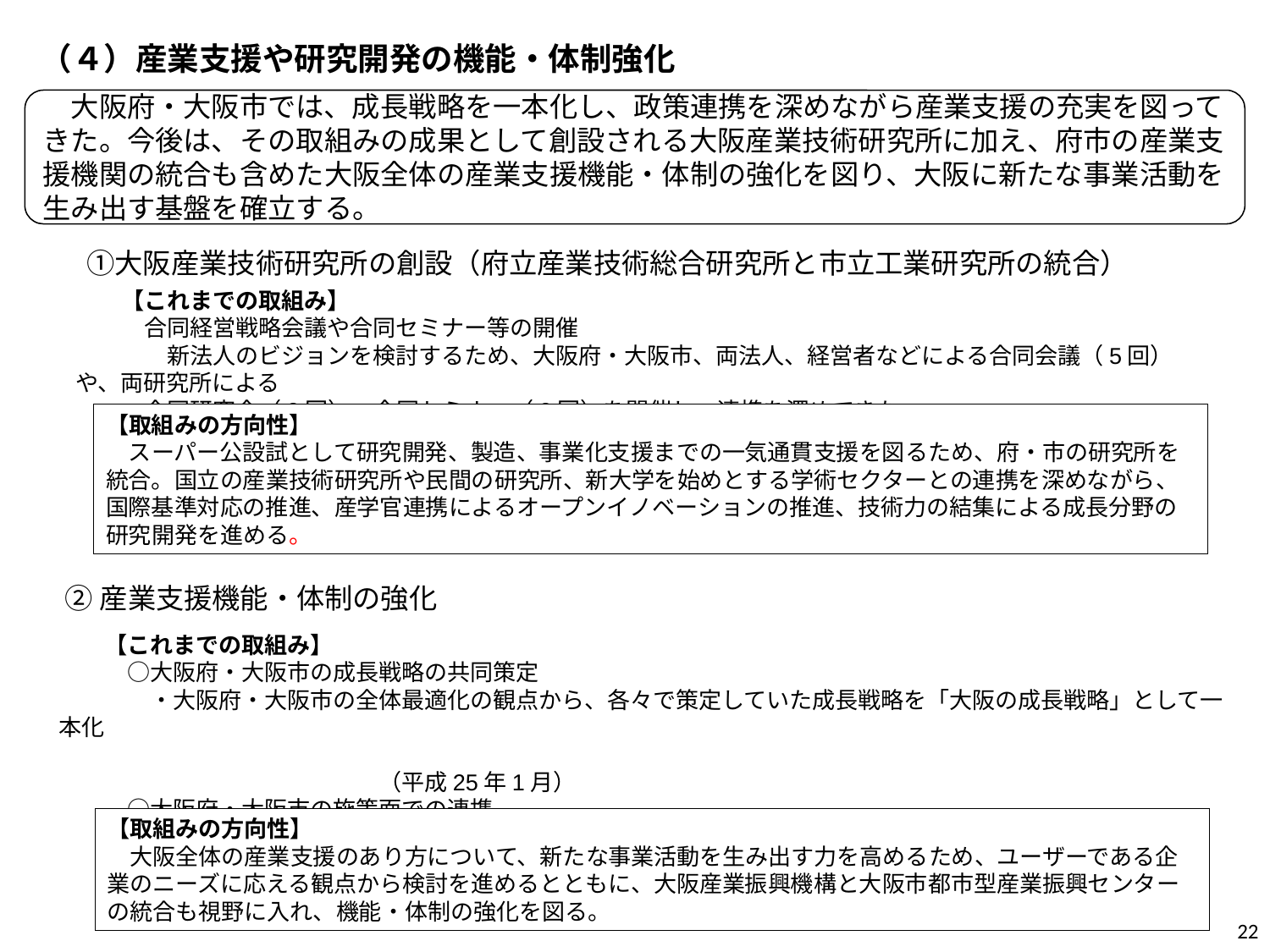

（４）産業支援や研究開発の機能・体制強化
　大阪府・大阪市では、成長戦略を一本化し、政策連携を深めながら産業支援の充実を図ってきた。今後は、その取組みの成果として創設される大阪産業技術研究所に加え、府市の産業支援機関の統合も含めた大阪全体の産業支援機能・体制の強化を図り、大阪に新たな事業活動を生み出す基盤を確立する。
　①大阪産業技術研究所の創設（府立産業技術総合研究所と市立工業研究所の統合）
　　【これまでの取組み】
　　　合同経営戦略会議や合同セミナー等の開催
　　　　新法人のビジョンを検討するため、大阪府・大阪市、両法人、経営者などによる合同会議（5回）や、両研究所による
　　　合同研究会（3回）、合同セミナー（2回）を開催し、連携を深めてきた。
【取組みの方向性】
　スーパー公設試として研究開発、製造、事業化支援までの一気通貫支援を図るため、府・市の研究所を統合。国立の産業技術研究所や民間の研究所、新大学を始めとする学術セクターとの連携を深めながら、国際基準対応の推進、産学官連携によるオープンイノベーションの推進、技術力の結集による成長分野の研究開発を進める。
②産業支援機能・体制の強化
　　【これまでの取組み】
　　　○大阪府・大阪市の成長戦略の共同策定
　　　　・大阪府・大阪市の全体最適化の観点から、各々で策定していた成長戦略を「大阪の成長戦略」として一本化
　　　　　　　　　　　　　　　　　　　　　　　　　　　　　　　　　　　　　　　　　　　　　　　　　　　　　　　　　　　　　　　　　（平成25年1月）
　　　○大阪府・大阪市の施策面での連携
　　　　・上海事務所の連携・統合、海外見本市企業出展支援の共同実施　など
【取組みの方向性】
　大阪全体の産業支援のあり方について、新たな事業活動を生み出す力を高めるため、ユーザーである企業のニーズに応える観点から検討を進めるとともに、大阪産業振興機構と大阪市都市型産業振興センターの統合も視野に入れ、機能・体制の強化を図る。
22